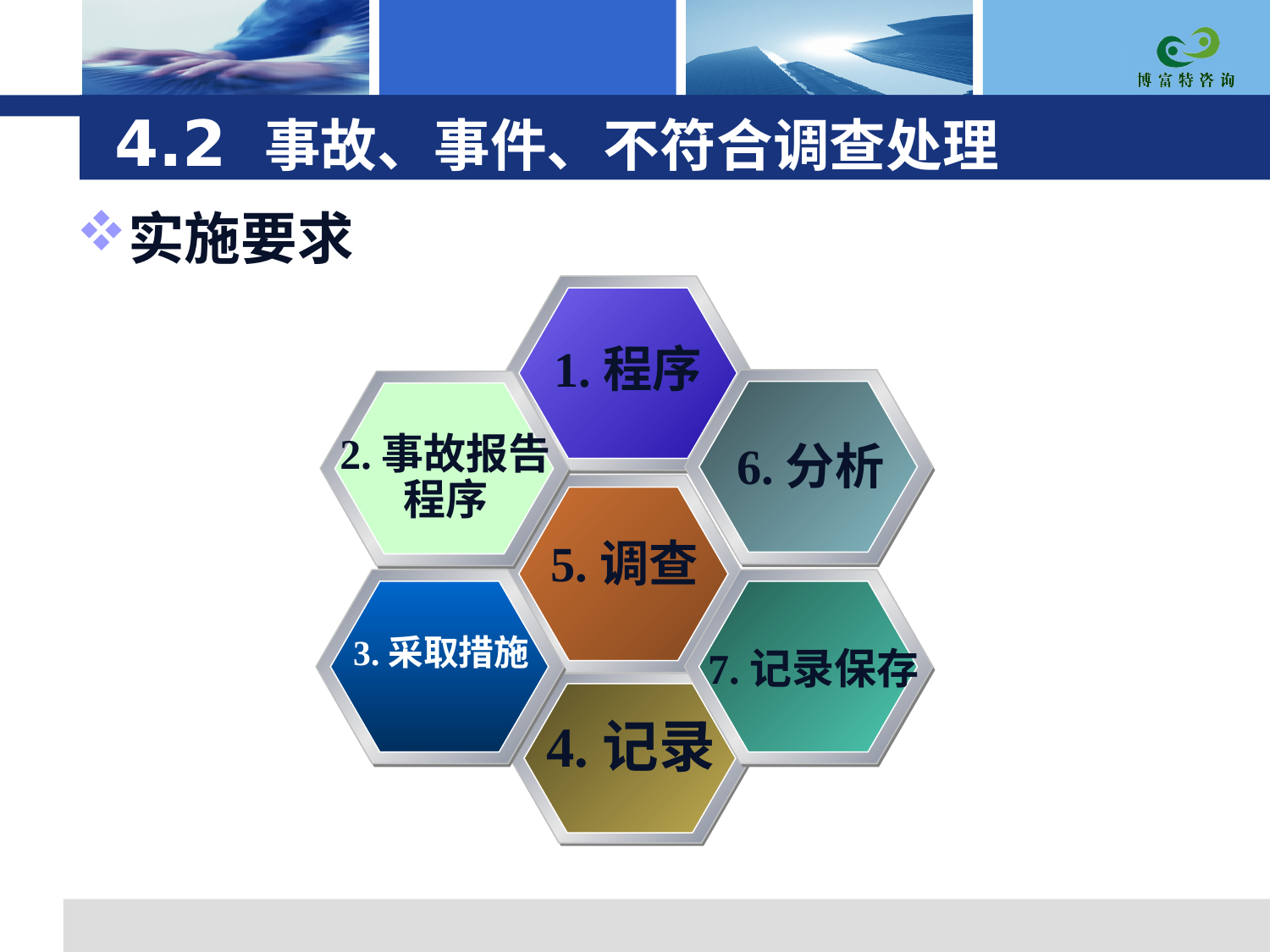

实施要求
4.2 事故、事件、不符合调查处理

1.程序

6.分析

2.事故报告
程序

5.调查

3.采取措施

7.记录保存

4.记录